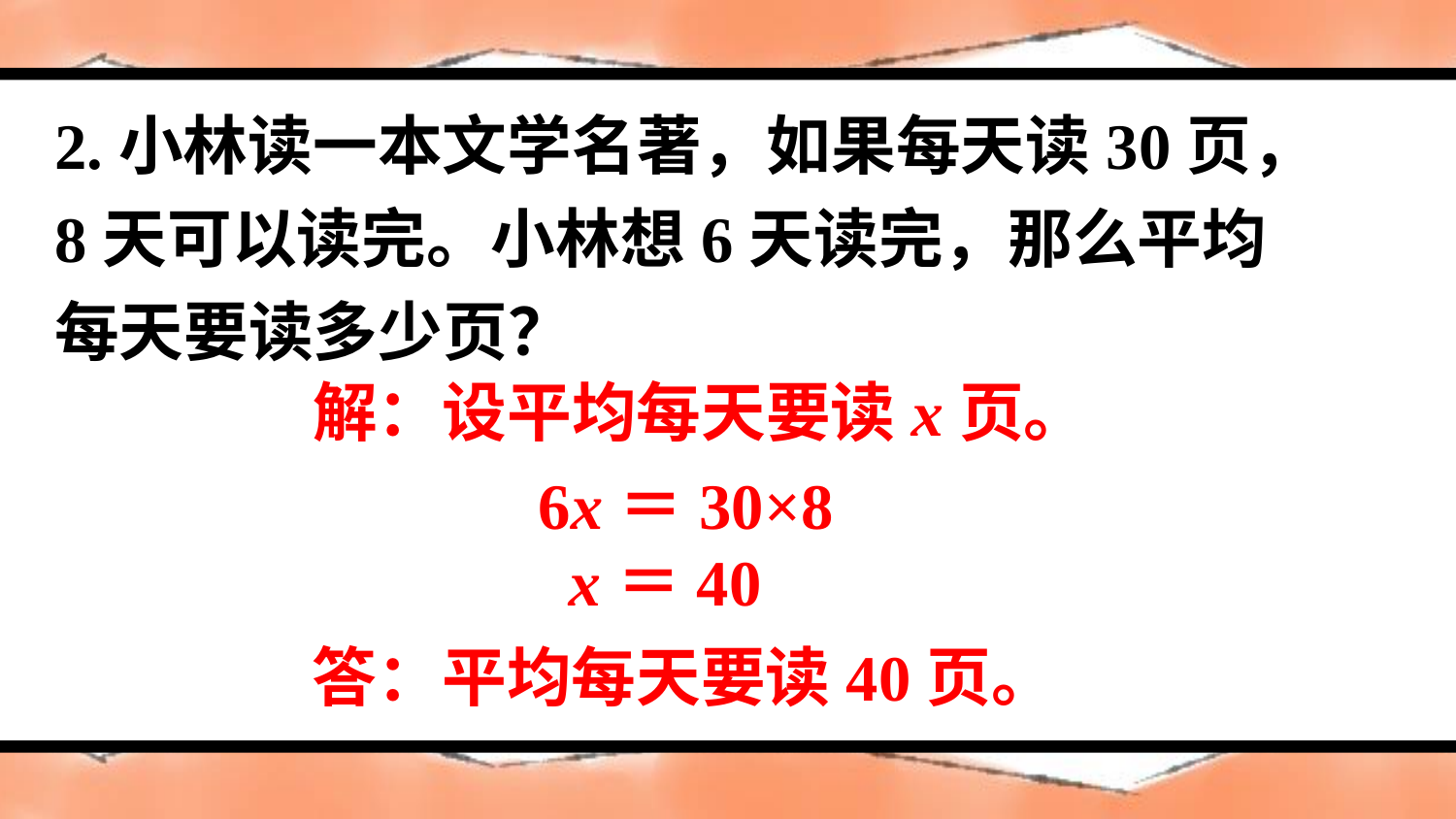

2.小林读一本文学名著，如果每天读30页，8天可以读完。小林想6天读完，那么平均每天要读多少页？
解：设平均每天要读x页。
6x＝30×8
x＝40
答：平均每天要读40页。